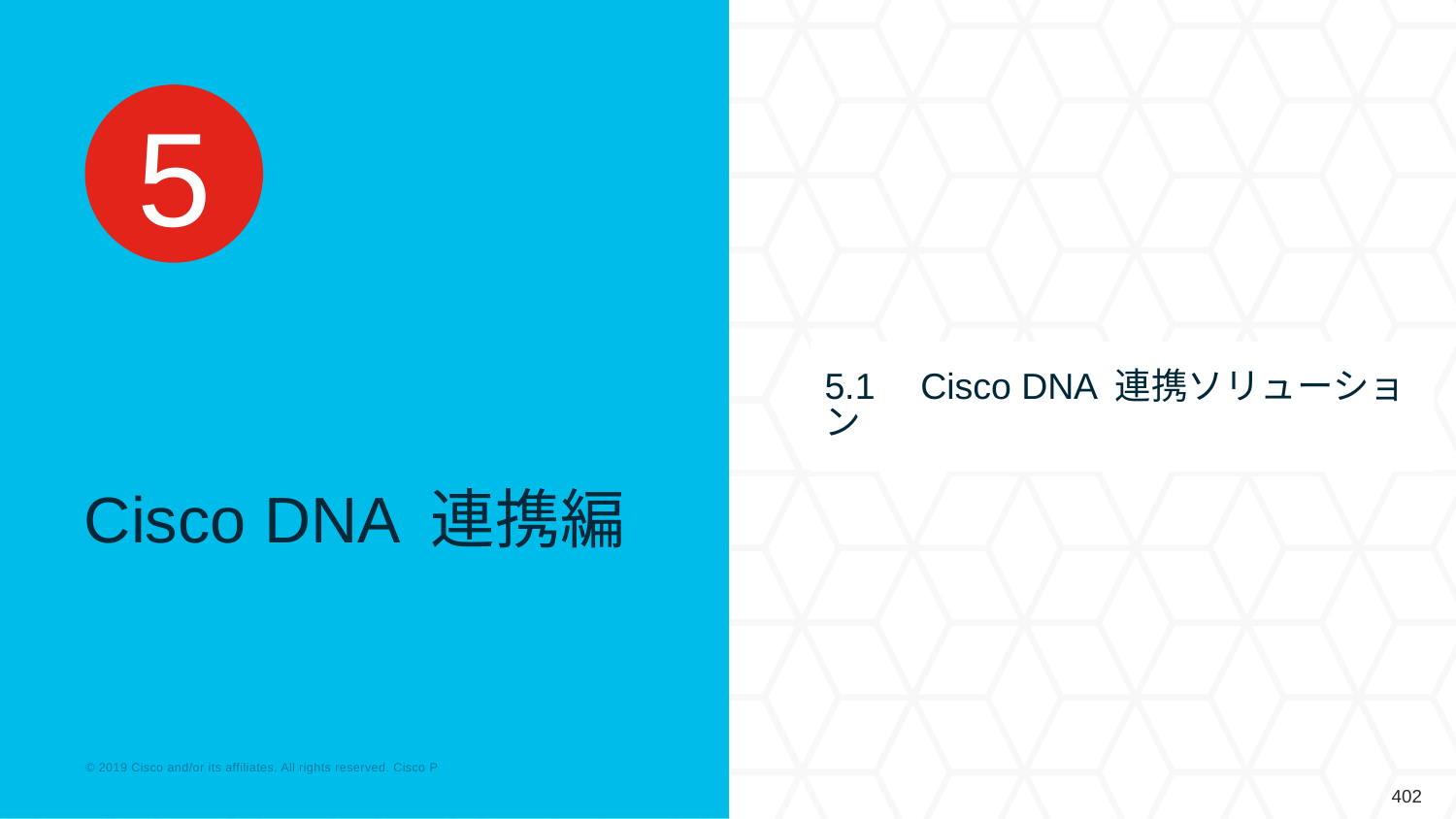

5
# Cisco DNA 連携編
5.1  	 Cisco DNA 連携ソリューション
402